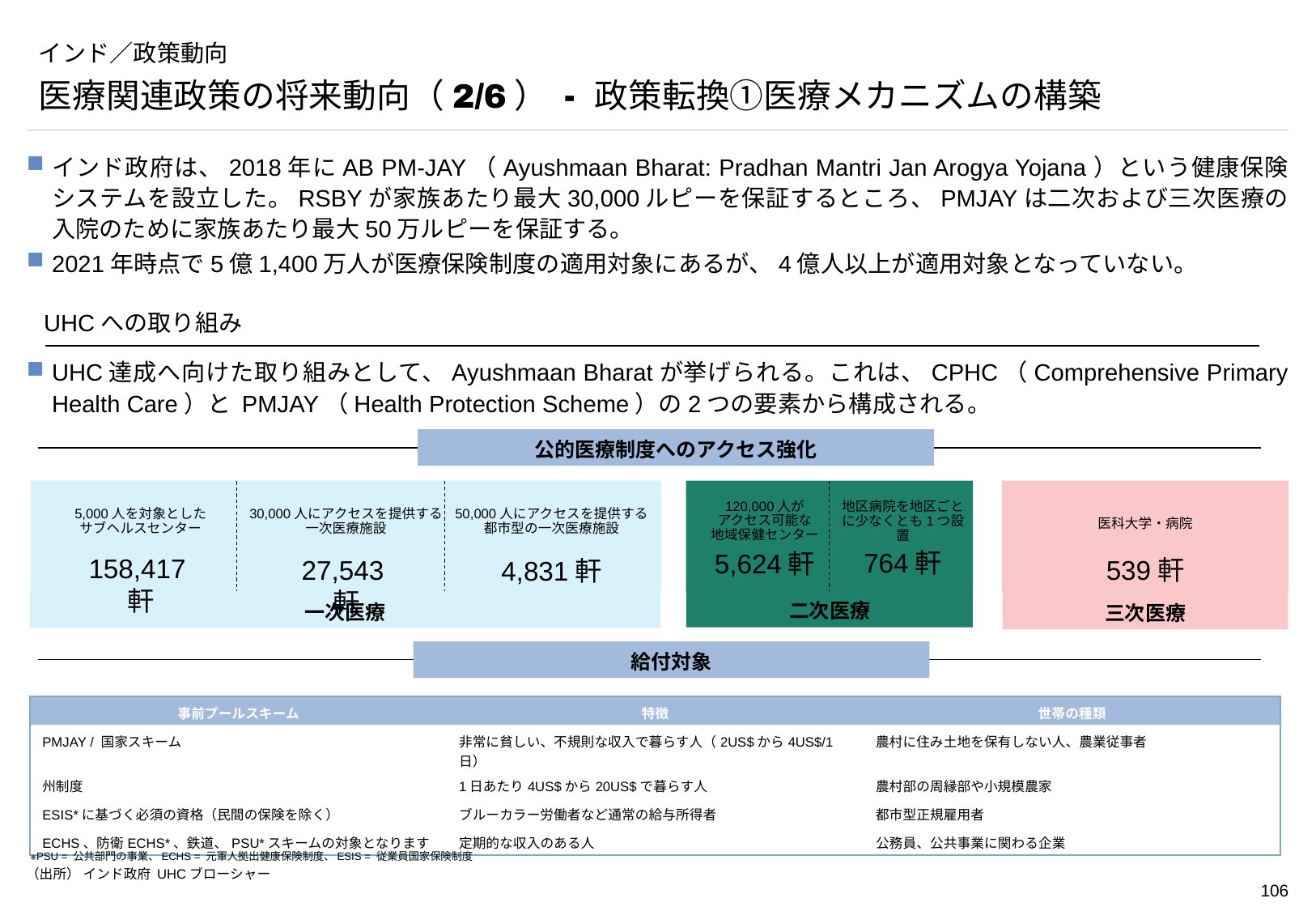

# インド／政策動向
医療関連政策の将来動向（2/6） - 政策転換①医療メカニズムの構築
インド政府は、2018年にAB PM-JAY（Ayushmaan Bharat: Pradhan Mantri Jan Arogya Yojana）という健康保険システムを設立した。RSBYが家族あたり最大30,000ルピーを保証するところ、PMJAYは二次および三次医療の入院のために家族あたり最大50万ルピーを保証する。
2021年時点で5億1,400万人が医療保険制度の適用対象にあるが、4億人以上が適用対象となっていない。
UHCへの取り組み
UHC達成へ向けた取り組みとして、Ayushmaan Bharatが挙げられる。これは、CPHC（Comprehensive Primary Health Care）と PMJAY（Health Protection Scheme）の2つの要素から構成される。
公的医療制度へのアクセス強化

5,000人を対象とした
サブヘルスセンター
30,000人にアクセスを提供する
一次医療施設
50,000人にアクセスを提供する
都市型の一次医療施設
158,417軒
27,543軒
4,831軒
一次医療

地区病院を地区ごとに少なくとも1つ設置
764軒
5,624軒
二次医療
120,000人が
アクセス可能な
地域保健センター

医科大学・病院
539軒
三次医療
給付対象
| 事前プールスキーム | 特徴 | 世帯の種類 |
| --- | --- | --- |
| PMJAY / 国家スキーム | 非常に貧しい、不規則な収入で暮らす人（2US$から4US$/1日） | 農村に住み土地を保有しない人、農業従事者 |
| 州制度 | 1日あたり4US$から20US$で暮らす人 | 農村部の周縁部や小規模農家 |
| ESIS\*に基づく必須の資格（民間の保険を除く） | ブルーカラー労働者など通常の給与所得者 | 都市型正規雇用者 |
| ECHS、防衛ECHS\*、鉄道、PSU\*スキームの対象となります | 定期的な収入のある人 | 公務員、公共事業に関わる企業 |
※PSU = 公共部門の事業、ECHS = 元軍人拠出健康保険制度、ESIS = 従業員国家保険制度
（出所） インド政府 UHCブローシャー